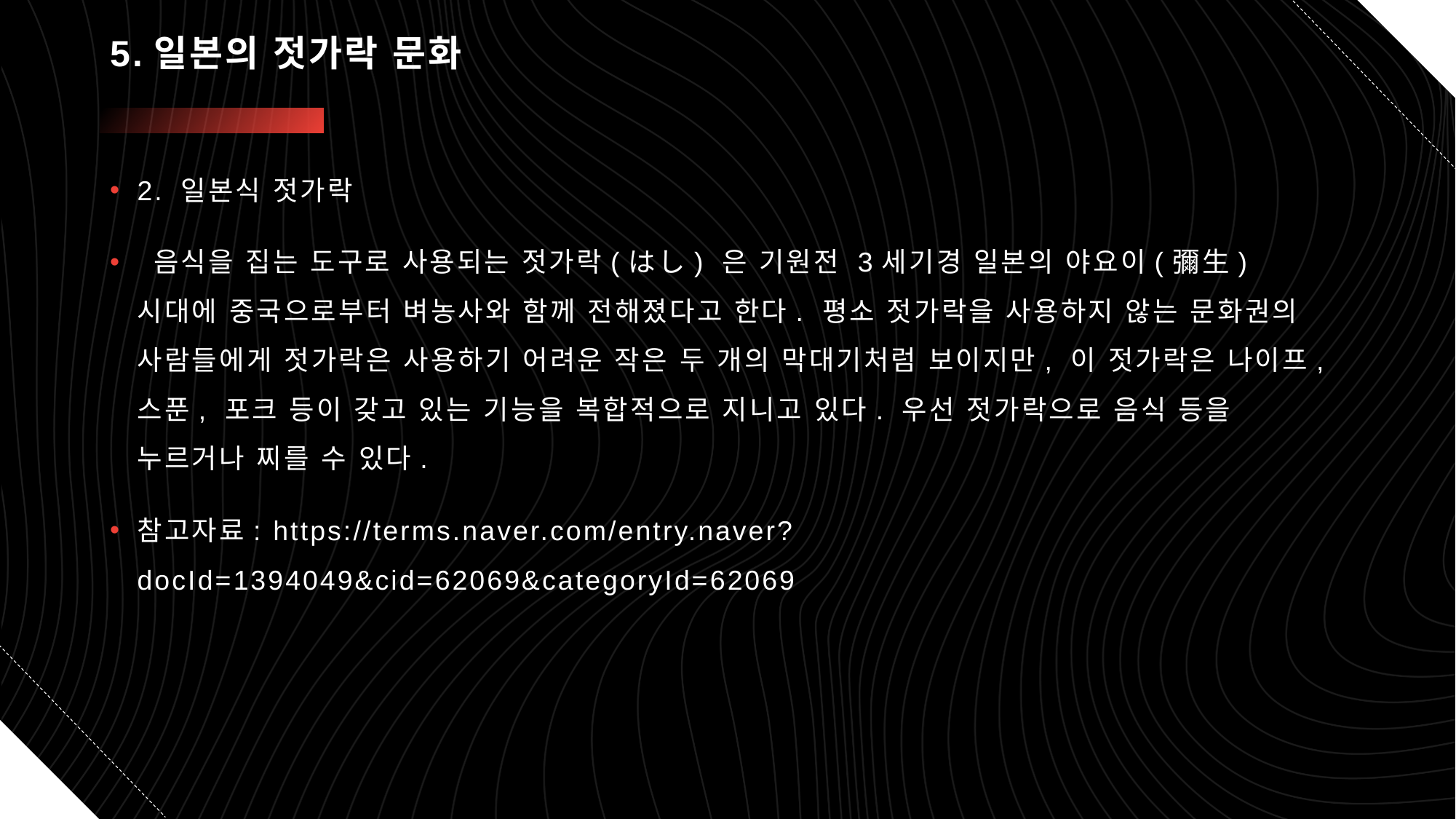

# 5.일본의 젓가락 문화
2. 일본식 젓가락
 음식을 집는 도구로 사용되는 젓가락(はし) 은 기원전 3세기경 일본의 야요이(彌生) 시대에 중국으로부터 벼농사와 함께 전해졌다고 한다. 평소 젓가락을 사용하지 않는 문화권의 사람들에게 젓가락은 사용하기 어려운 작은 두 개의 막대기처럼 보이지만, 이 젓가락은 나이프, 스푼, 포크 등이 갖고 있는 기능을 복합적으로 지니고 있다. 우선 젓가락으로 음식 등을 누르거나 찌를 수 있다.
참고자료: https://terms.naver.com/entry.naver?docId=1394049&cid=62069&categoryId=62069